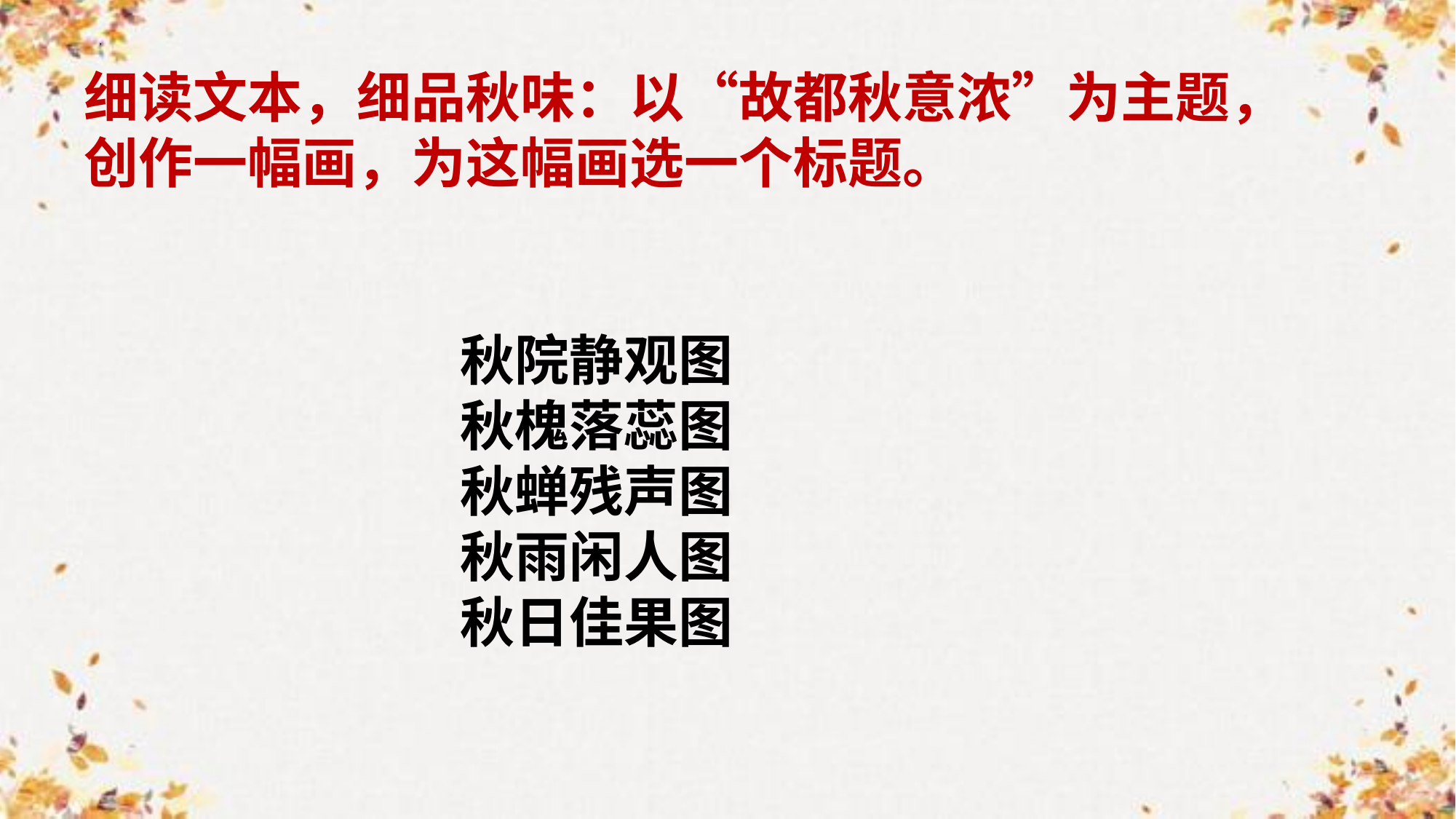

细读文本，细品秋味：以“故都秋意浓”为主题，创作一幅画，为这幅画选一个标题。
秋院静观图
秋槐落蕊图
秋蝉残声图
秋雨闲人图
秋日佳果图